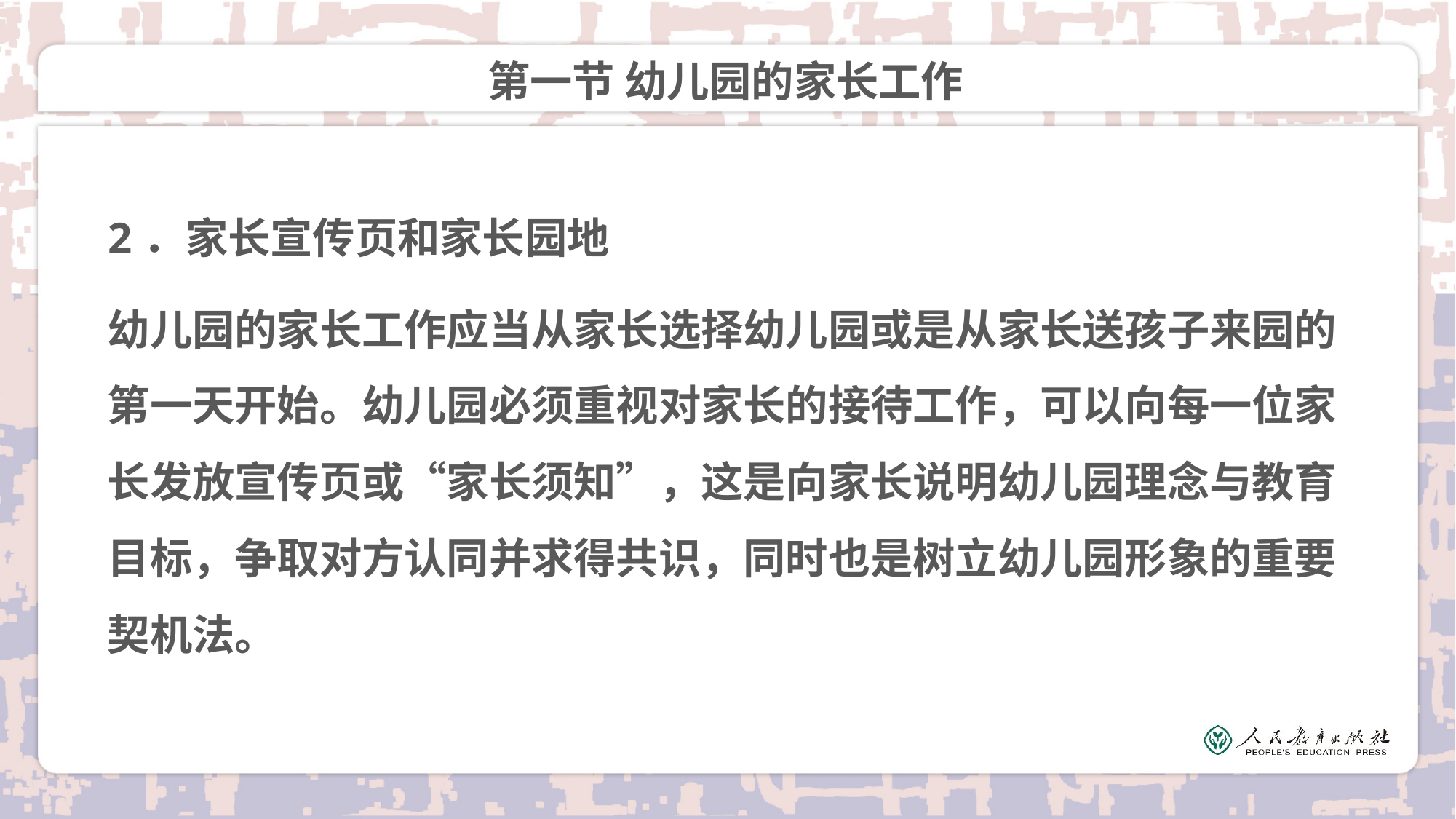

# 第一节 幼儿园的家长工作
2．家长宣传页和家长园地
幼儿园的家长工作应当从家长选择幼儿园或是从家长送孩子来园的第一天开始。幼儿园必须重视对家长的接待工作，可以向每一位家长发放宣传页或“家长须知”，这是向家长说明幼儿园理念与教育目标，争取对方认同并求得共识，同时也是树立幼儿园形象的重要契机法。